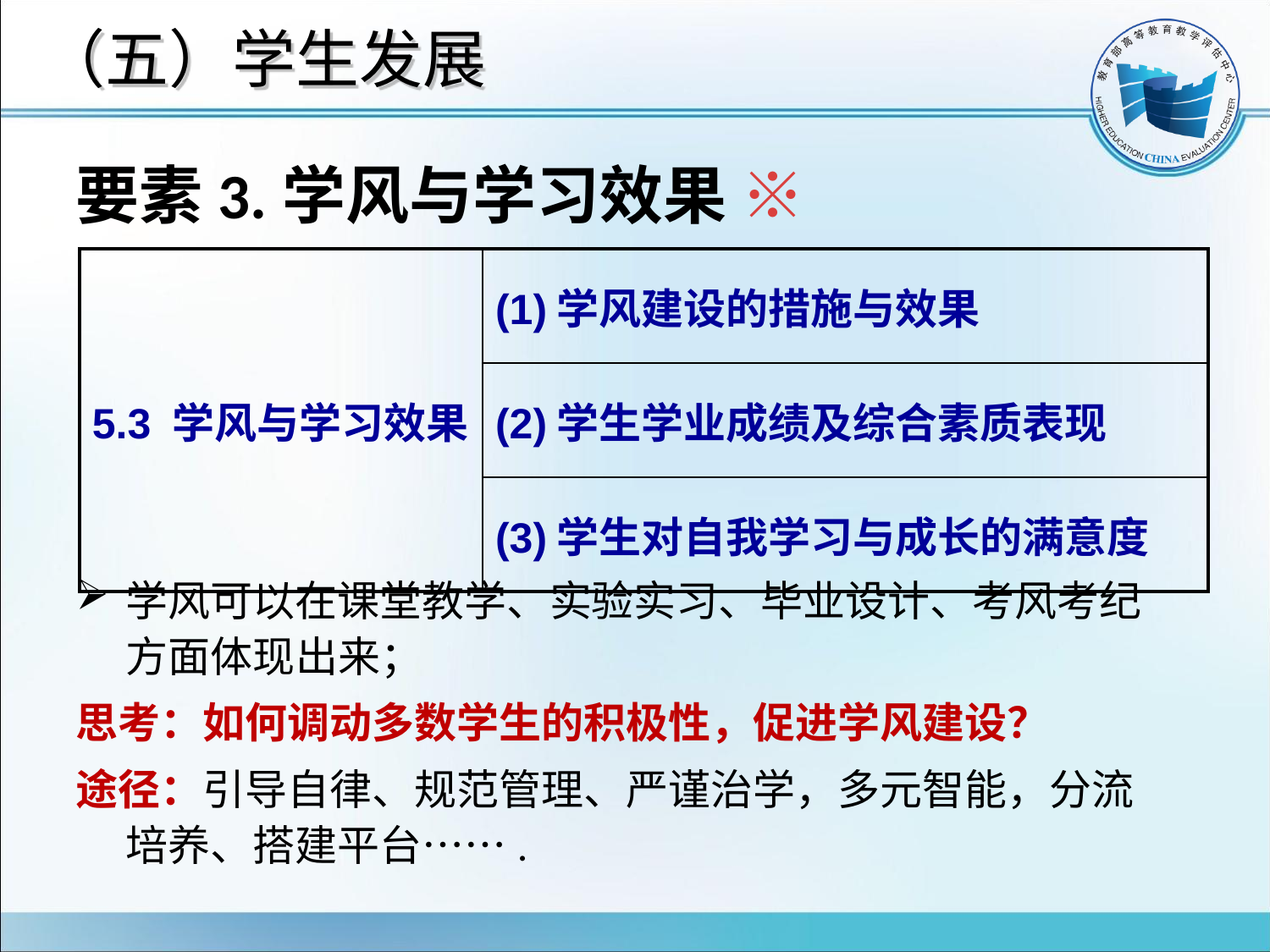

# （五）学生发展
要素3.学风与学习效果 ※

学风可以在课堂教学、实验实习、毕业设计、考风考纪方面体现出来；
思考：如何调动多数学生的积极性，促进学风建设？
途径：引导自律、规范管理、严谨治学，多元智能，分流培养、搭建平台…….

| 5.3 学风与学习效果 | (1)学风建设的措施与效果 |
| --- | --- |
|  | (2)学生学业成绩及综合素质表现 |
|  | (3)学生对自我学习与成长的满意度 |
47